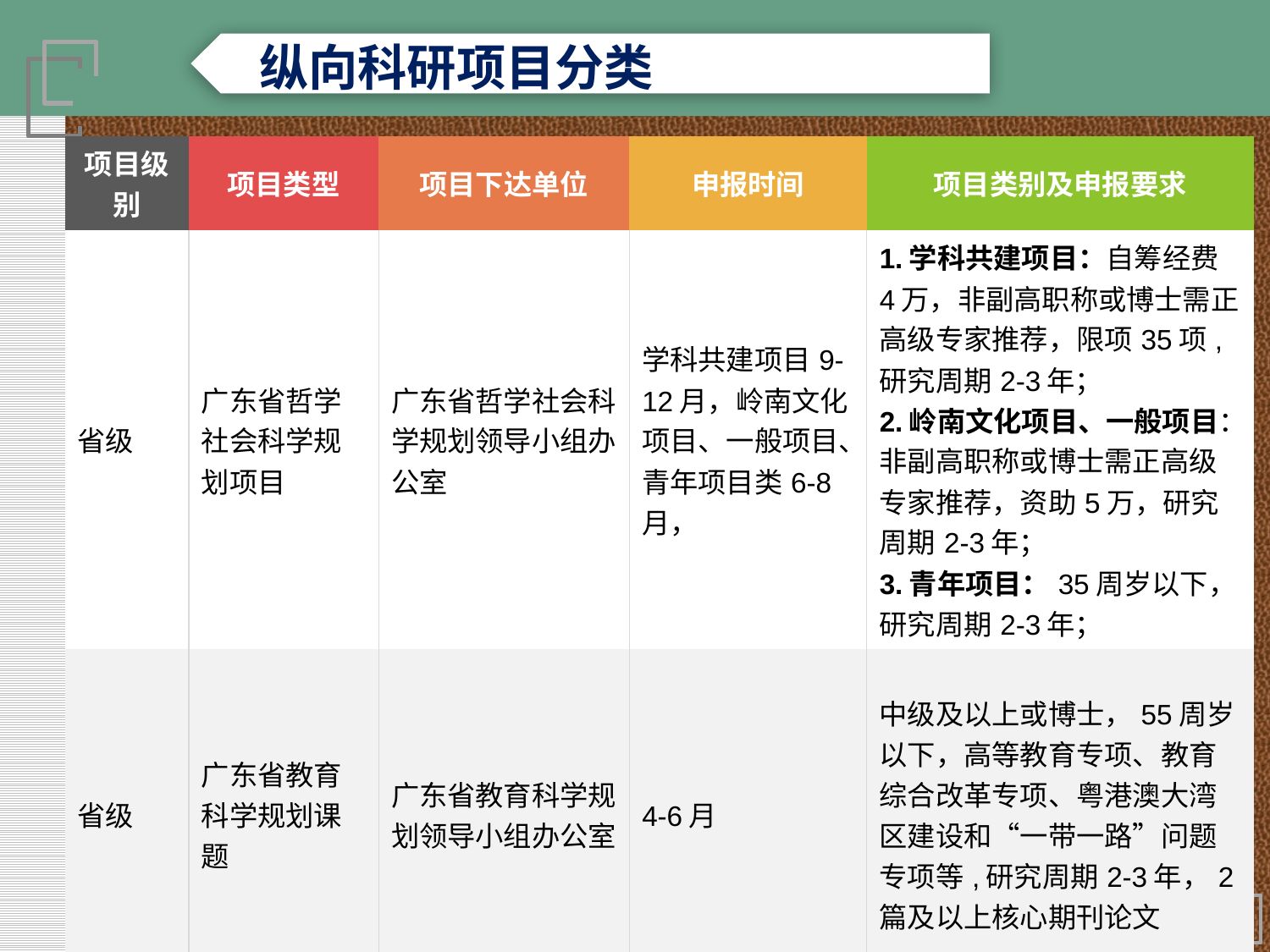

纵向科研项目分类
| 项目级别 | 项目类型 | 项目下达单位 | 申报时间 | 项目类别及申报要求 |
| --- | --- | --- | --- | --- |
| 省级 | 广东省哲学社会科学规划项目 | 广东省哲学社会科学规划领导小组办公室 | 学科共建项目9-12月，岭南文化项目、一般项目、青年项目类6-8月， | 1.学科共建项目：自筹经费4万，非副高职称或博士需正高级专家推荐，限项35项,研究周期2-3年； 2.岭南文化项目、一般项目：非副高职称或博士需正高级专家推荐，资助5万，研究周期2-3年； 3.青年项目：35周岁以下，研究周期2-3年； |
| 省级 | 广东省教育科学规划课题 | 广东省教育科学规划领导小组办公室 | 4-6月 | 中级及以上或博士，55周岁以下，高等教育专项、教育综合改革专项、粤港澳大湾区建设和“一带一路”问题专项等,研究周期2-3年，2篇及以上核心期刊论文 |